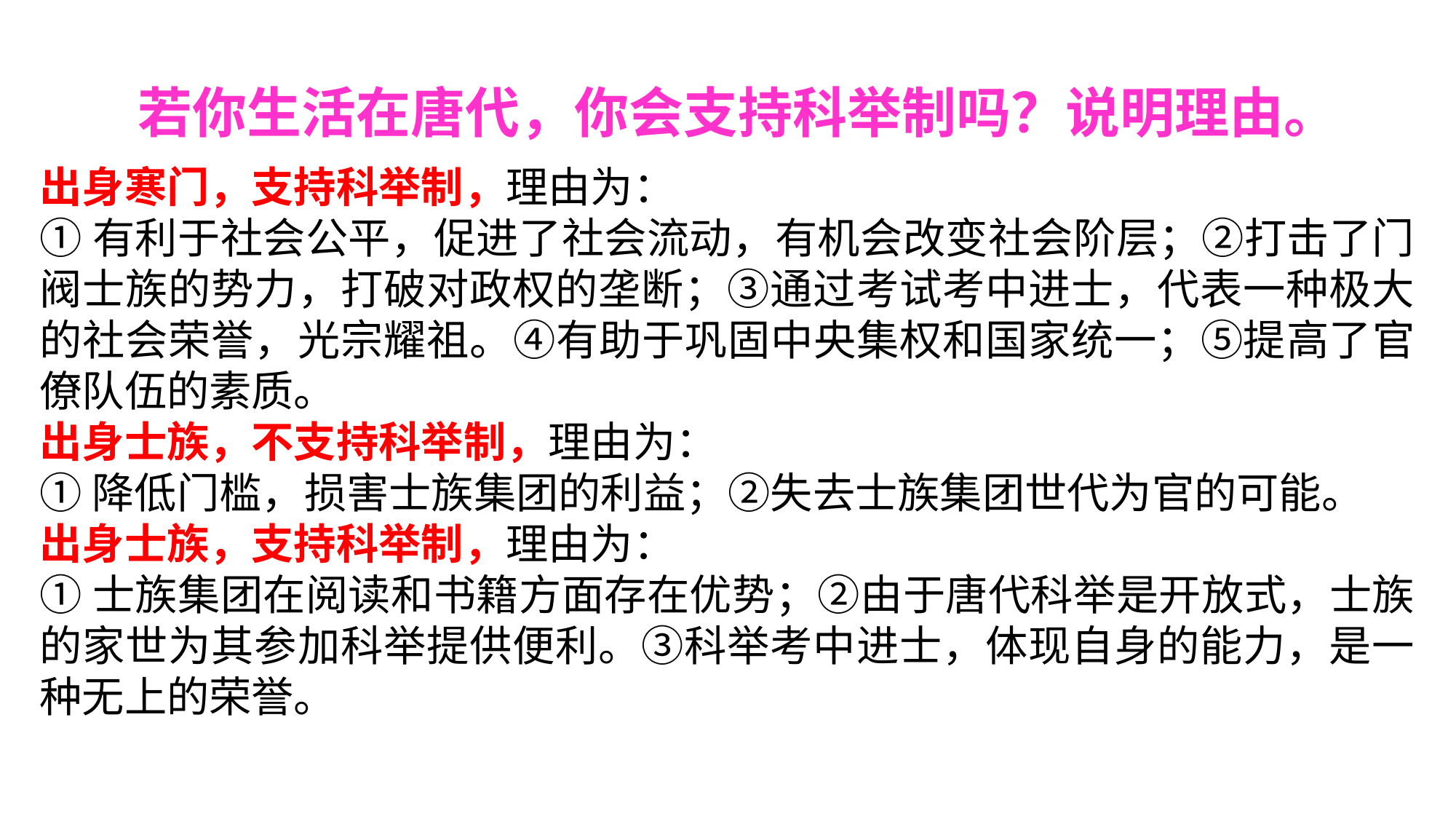

若你生活在唐代，你会支持科举制吗？说明理由。
出身寒门，支持科举制，理由为：
①有利于社会公平，促进了社会流动，有机会改变社会阶层；②打击了门阀士族的势力，打破对政权的垄断；③通过考试考中进士，代表一种极大的社会荣誉，光宗耀祖。④有助于巩固中央集权和国家统一；⑤提高了官僚队伍的素质。
出身士族，不支持科举制，理由为：
①降低门槛，损害士族集团的利益；②失去士族集团世代为官的可能。
出身士族，支持科举制，理由为：
①士族集团在阅读和书籍方面存在优势；②由于唐代科举是开放式，士族的家世为其参加科举提供便利。③科举考中进士，体现自身的能力，是一种无上的荣誉。